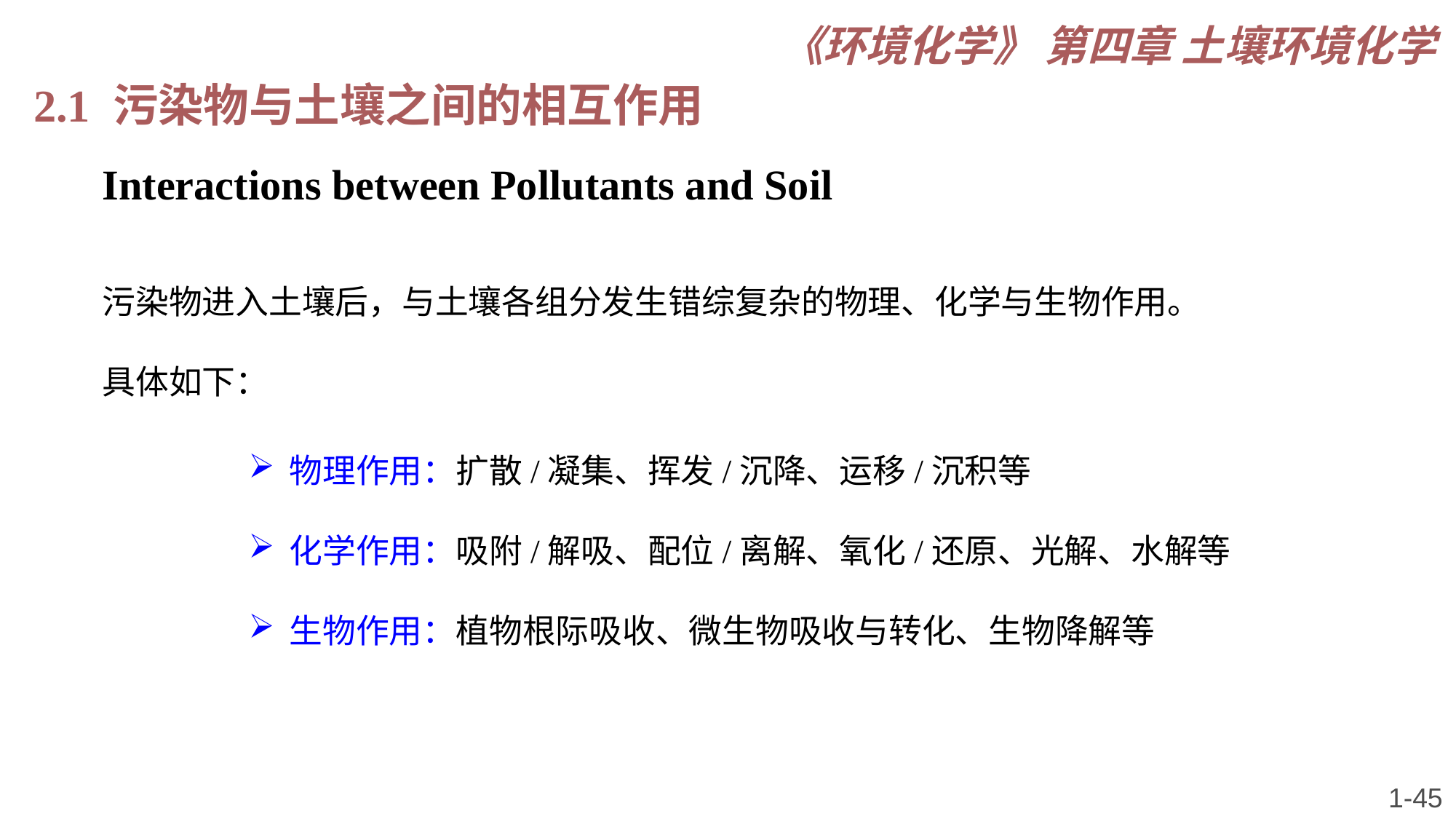

《环境化学》 第四章 土壤环境化学
2.1 污染物与土壤之间的相互作用
      Interactions between Pollutants and Soil
污染物进入土壤后，与土壤各组分发生错综复杂的物理、化学与生物作用。
具体如下：
物理作用：扩散/凝集、挥发/沉降、运移/沉积等
化学作用：吸附/解吸、配位/离解、氧化/还原、光解、水解等
生物作用：植物根际吸收、微生物吸收与转化、生物降解等
1-45